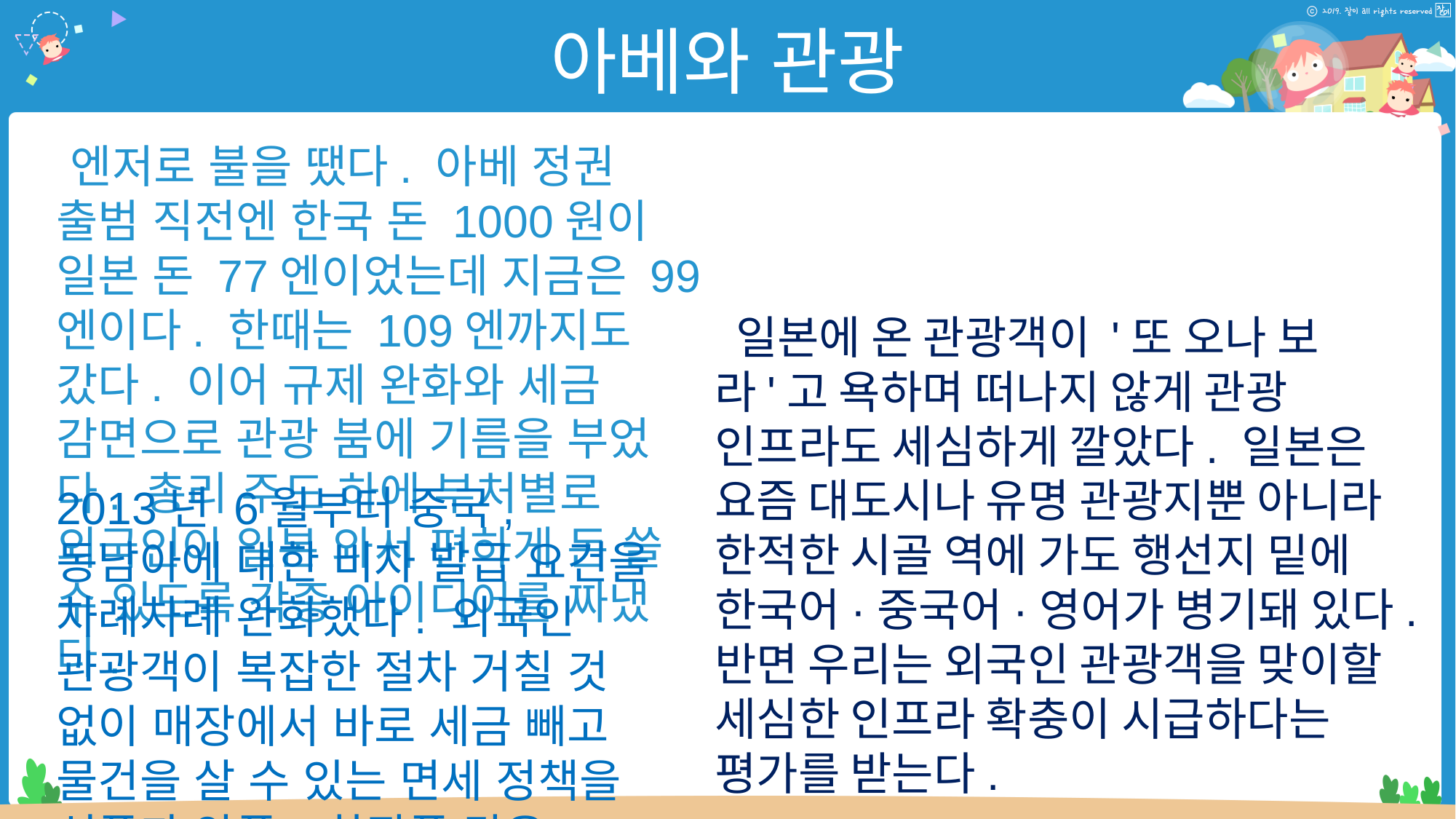

아베와 관광
 엔저로 불을 땠다. 아베 정권 출범 직전엔 한국 돈 1000원이 일본 돈 77엔이었는데 지금은 99엔이다. 한때는 109엔까지도 갔다. 이어 규제 완화와 세금 감면으로 관광 붐에 기름을 부었다. 총리 주도 하에 부처별로 외국인이 일본 와서 편하게 돈 쓸 수 있도록 각종 아이디어를 짜냈다.
 일본에 온 관광객이 '또 오나 보라'고 욕하며 떠나지 않게 관광 인프라도 세심하게 깔았다. 일본은 요즘 대도시나 유명 관광지뿐 아니라 한적한 시골 역에 가도 행선지 밑에 한국어·중국어·영어가 병기돼 있다. 반면 우리는 외국인 관광객을 맞이할 세심한 인프라 확충이 시급하다는 평가를 받는다.
2013년 6월부터 중국, 동남아에 대한 비자 발급 요건을 차례차례 완화했다. 외국인 관광객이 복잡한 절차 거칠 것 없이 매장에서 바로 세금 빼고 물건을 살 수 있는 면세 정책을 식품과 약품, 화장품 같은 생필품으로 확대했다.